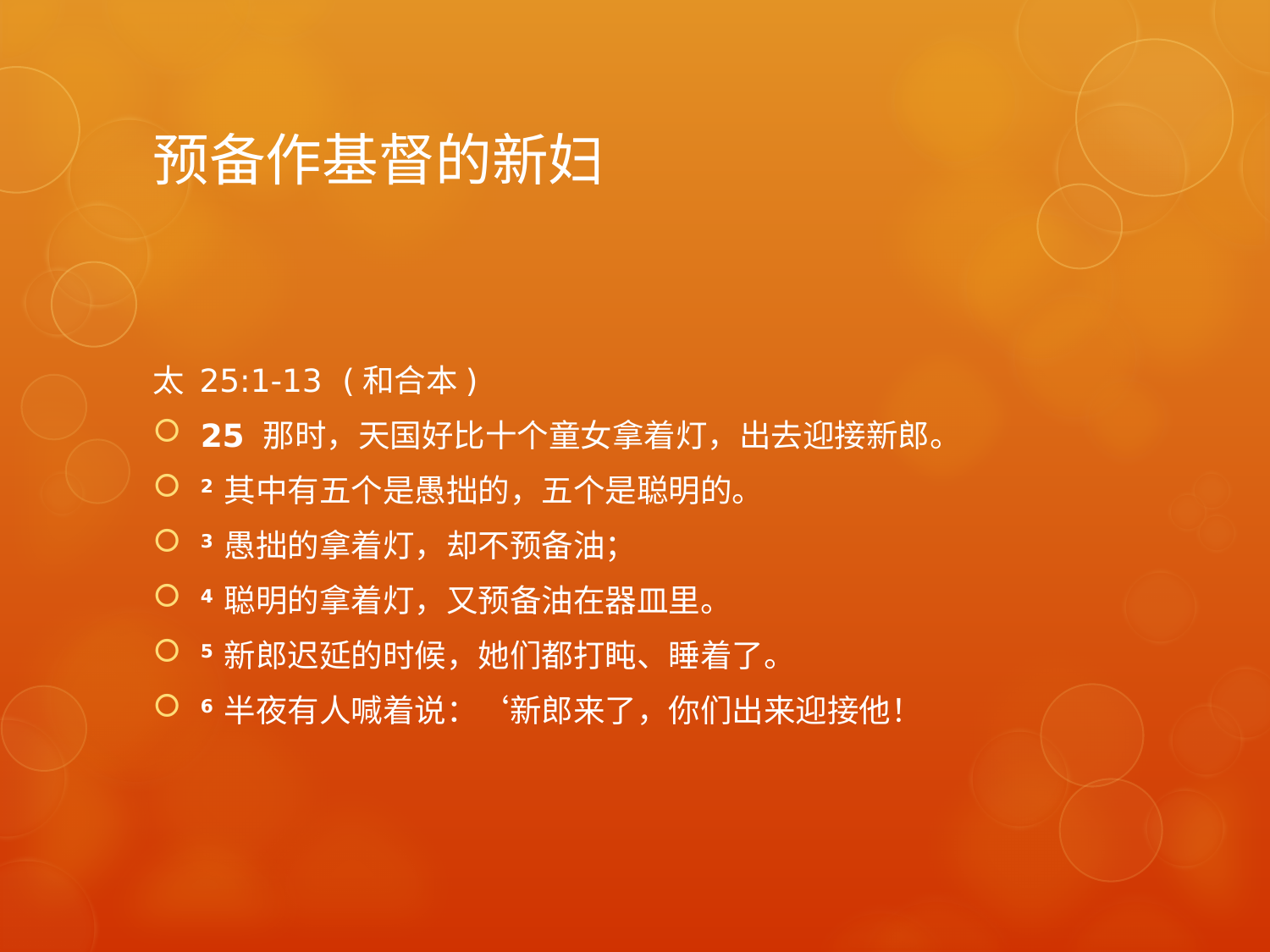

# 预备作基督的新妇
太 25:1-13  (和合本)
25 那时，天国好比十个童女拿着灯，出去迎接新郎。
2 其中有五个是愚拙的，五个是聪明的。
3 愚拙的拿着灯，却不预备油；
4 聪明的拿着灯，又预备油在器皿里。
5 新郎迟延的时候，她们都打盹、睡着了。
6 半夜有人喊着说：‘新郎来了，你们出来迎接他！